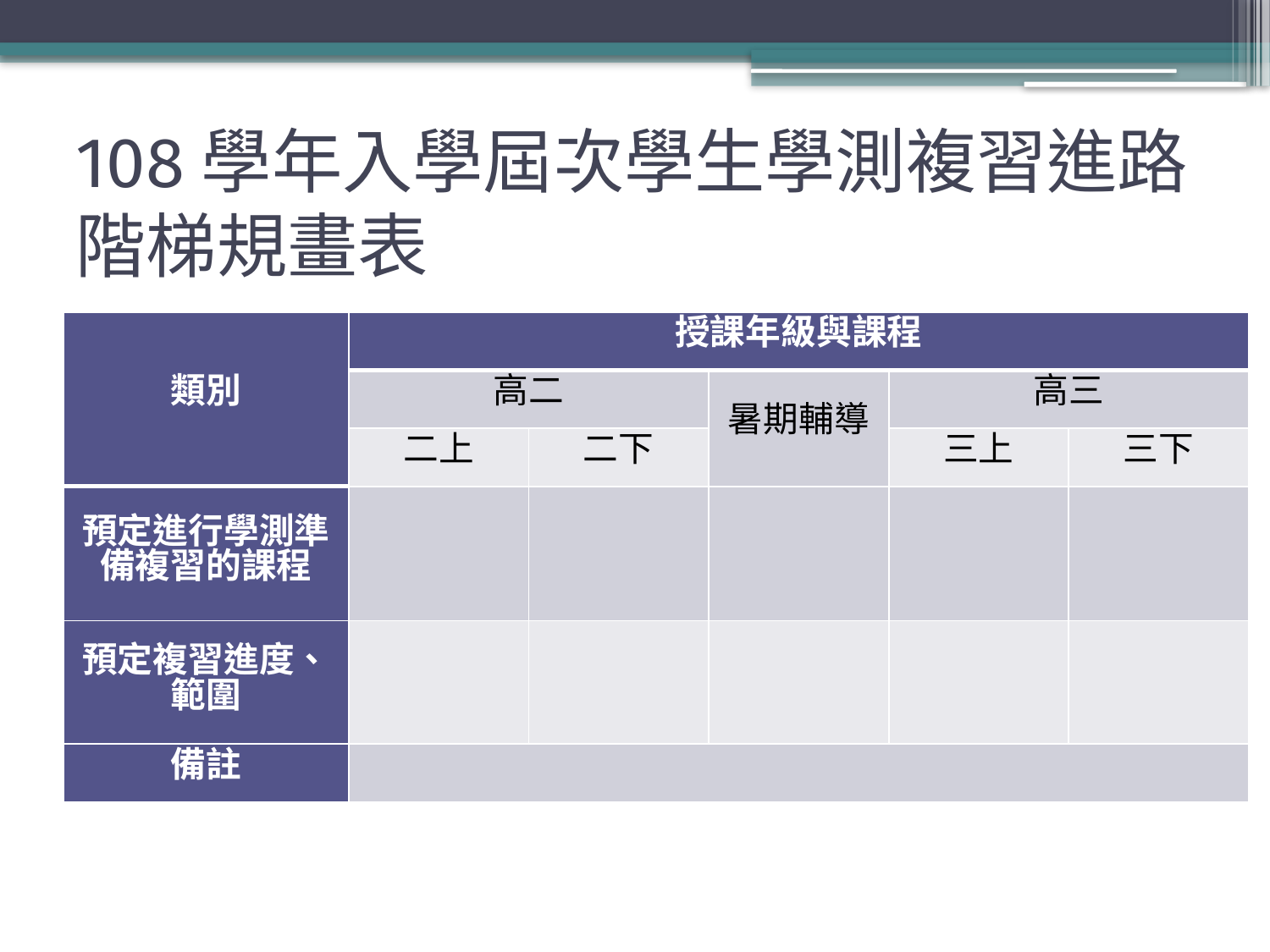

# 108學年入學屆次學生學測複習進路階梯規畫表
| 類別 | 授課年級與課程 |  |  |  |  |
| --- | --- | --- | --- | --- | --- |
|  | 高二 |  | 暑期輔導 | 高三 |  |
|  | 二上 | 二下 |  | 三上 | 三下 |
| 預定進行學測準備複習的課程 |  |  |  |  |  |
| 預定複習進度、範圍 |  |  |  |  |  |
| 備註 |  |  |  |  |  |